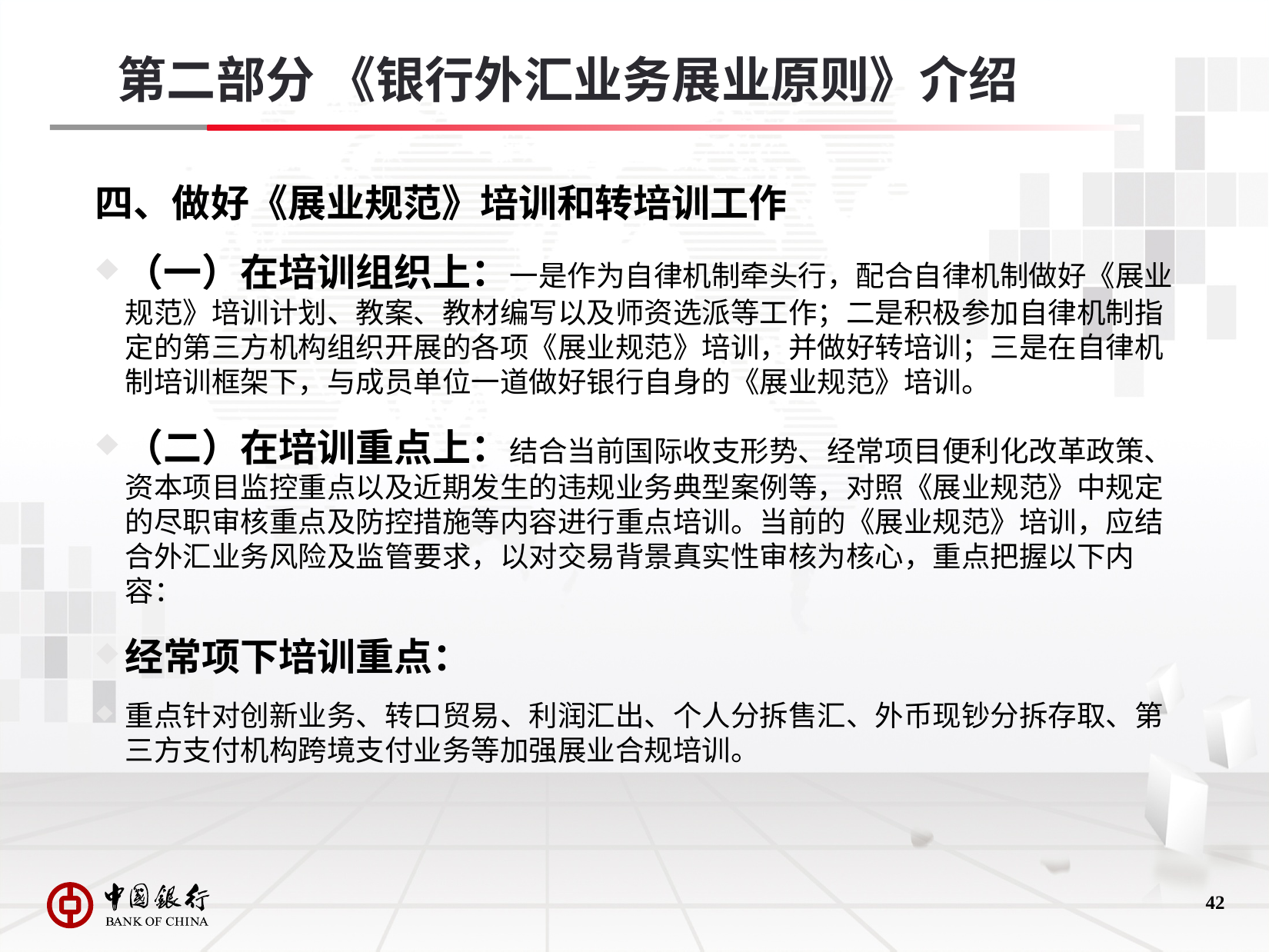

第二部分 《银行外汇业务展业原则》介绍
# 四、做好《展业规范》培训和转培训工作
（一）在培训组织上：一是作为自律机制牵头行，配合自律机制做好《展业规范》培训计划、教案、教材编写以及师资选派等工作；二是积极参加自律机制指定的第三方机构组织开展的各项《展业规范》培训，并做好转培训；三是在自律机制培训框架下，与成员单位一道做好银行自身的《展业规范》培训。
（二）在培训重点上：结合当前国际收支形势、经常项目便利化改革政策、资本项目监控重点以及近期发生的违规业务典型案例等，对照《展业规范》中规定的尽职审核重点及防控措施等内容进行重点培训。当前的《展业规范》培训，应结合外汇业务风险及监管要求，以对交易背景真实性审核为核心，重点把握以下内容：
经常项下培训重点：
重点针对创新业务、转口贸易、利润汇出、个人分拆售汇、外币现钞分拆存取、第三方支付机构跨境支付业务等加强展业合规培训。

42